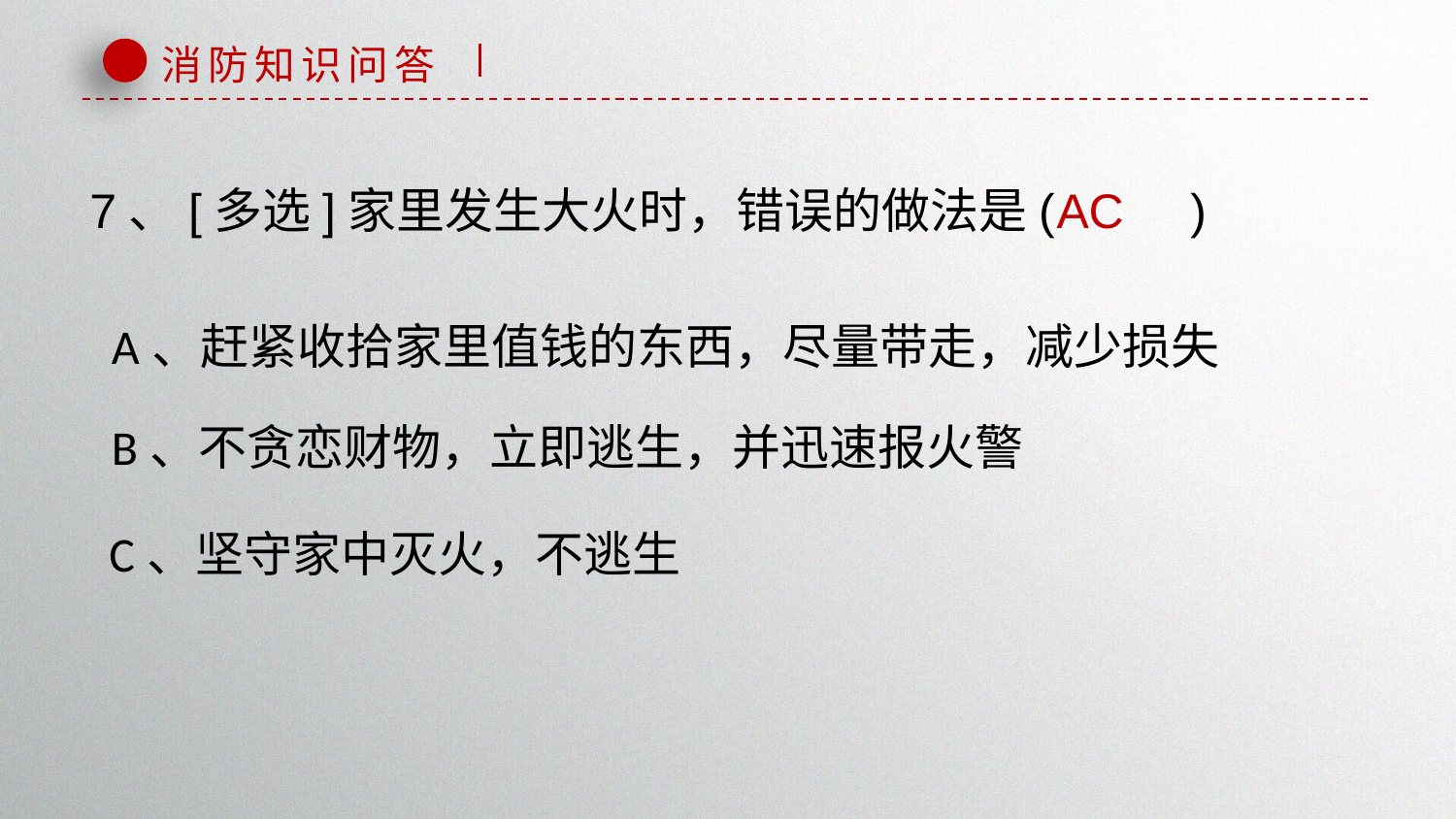

消防知识问答

发现问题是解决问题的先决条件，但仅仅满足有提出问题是不够的，提出问题的目的是为了有效解决问题。人
生就是解决一系列问题的过程。个体克服生活、学习、实践中新的矛盾时的复杂心理活动，其中主要是思维活
动。教育心理学着重研究学生学习知识、应用知识中的问题解决。
7、[多选]家里发生大火时，错误的做法是(          )
AC
A、赶紧收拾家里值钱的东西，尽量带走，减少损失
B、不贪恋财物，立即逃生，并迅速报火警
C、坚守家中灭火，不逃生